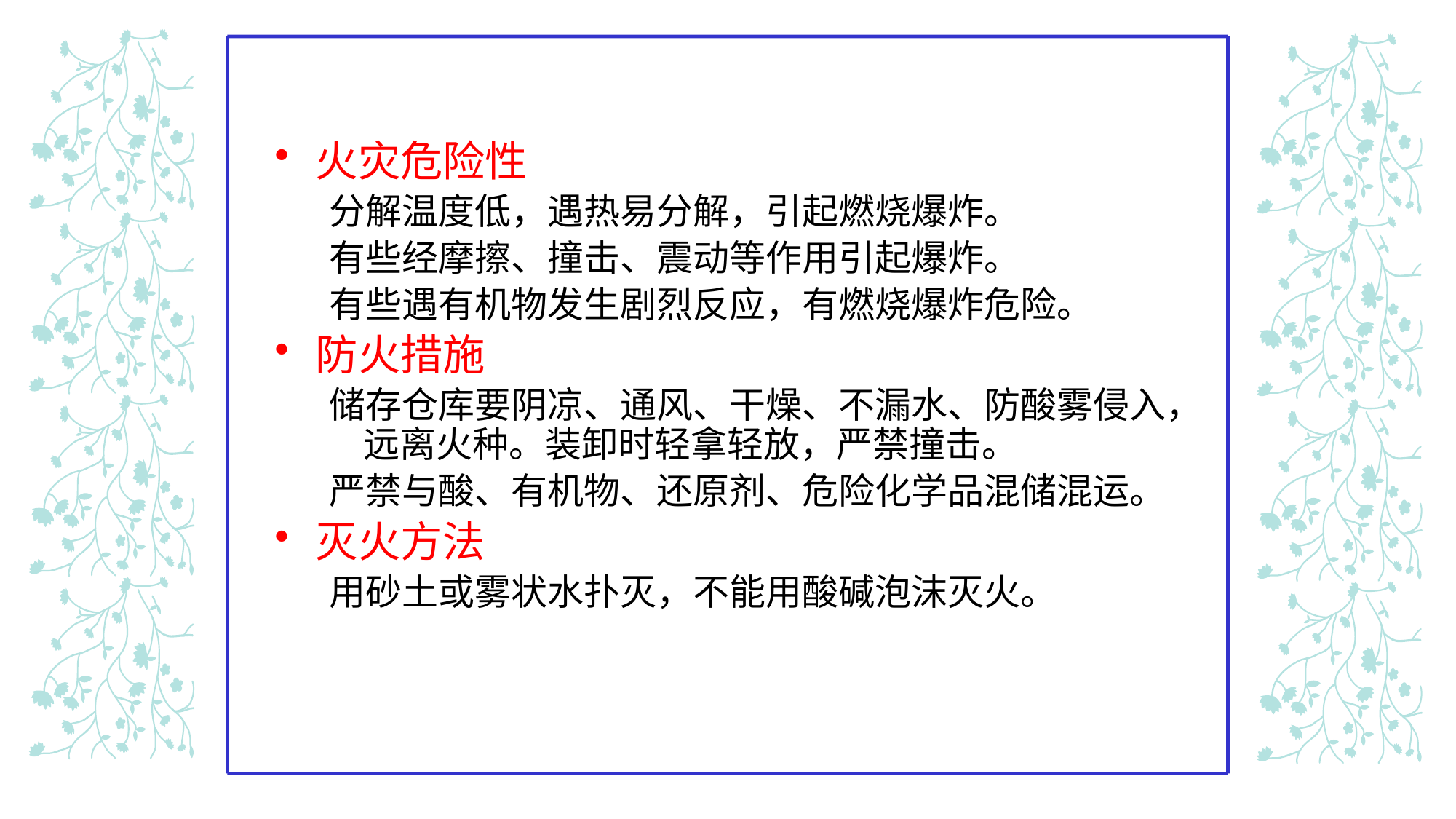

火灾危险性
分解温度低，遇热易分解，引起燃烧爆炸。
有些经摩擦、撞击、震动等作用引起爆炸。
有些遇有机物发生剧烈反应，有燃烧爆炸危险。
防火措施
储存仓库要阴凉、通风、干燥、不漏水、防酸雾侵入，远离火种。装卸时轻拿轻放，严禁撞击。
严禁与酸、有机物、还原剂、危险化学品混储混运。
灭火方法
用砂土或雾状水扑灭，不能用酸碱泡沫灭火。